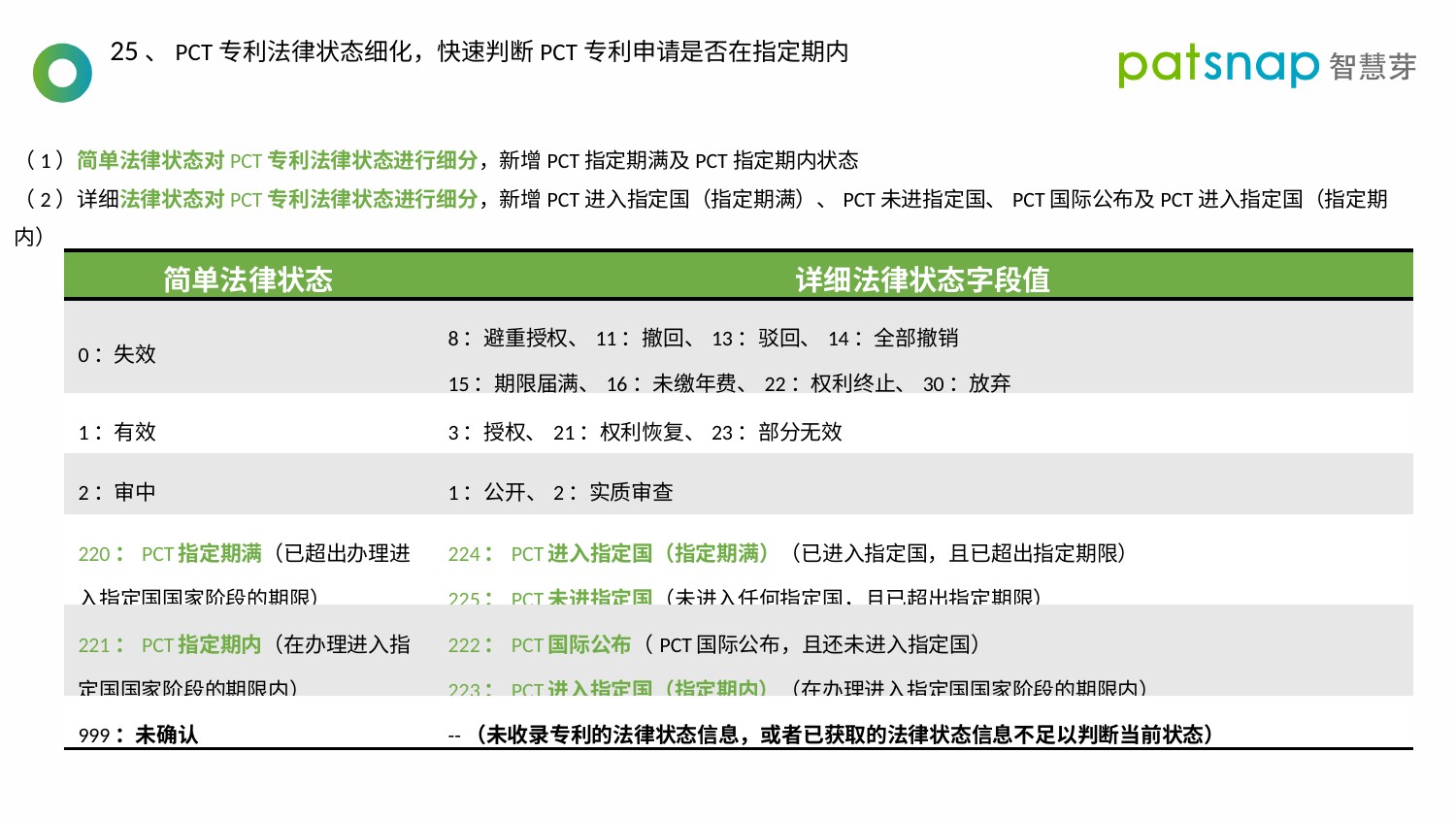

25、PCT专利法律状态细化，快速判断PCT专利申请是否在指定期内
（1）简单法律状态对PCT专利法律状态进行细分，新增PCT指定期满及PCT指定期内状态
（2）详细法律状态对PCT专利法律状态进行细分，新增PCT进入指定国（指定期满）、PCT未进指定国、PCT国际公布及PCT进入指定国（指定期内）
| 简单法律状态 | 详细法律状态字段值 |
| --- | --- |
| 0：失效 | 8：避重授权、11：撤回、13：驳回、14：全部撤销 15：期限届满、16：未缴年费、22：权利终止、30：放弃 |
| 1：有效 | 3：授权、21：权利恢复、23：部分无效 |
| 2：审中 | 1：公开、2：实质审查 |
| 220：PCT指定期满（已超出办理进入指定国国家阶段的期限） | 224：PCT进入指定国（指定期满）（已进入指定国，且已超出指定期限） 225：PCT未进指定国（未进入任何指定国，且已超出指定期限） |
| 221：PCT指定期内（在办理进入指定国国家阶段的期限内） | 222：PCT国际公布（PCT国际公布，且还未进入指定国） 223：PCT进入指定国（指定期内）（在办理进入指定国国家阶段的期限内） |
| 999：未确认 | --（未收录专利的法律状态信息，或者已获取的法律状态信息不足以判断当前状态） |